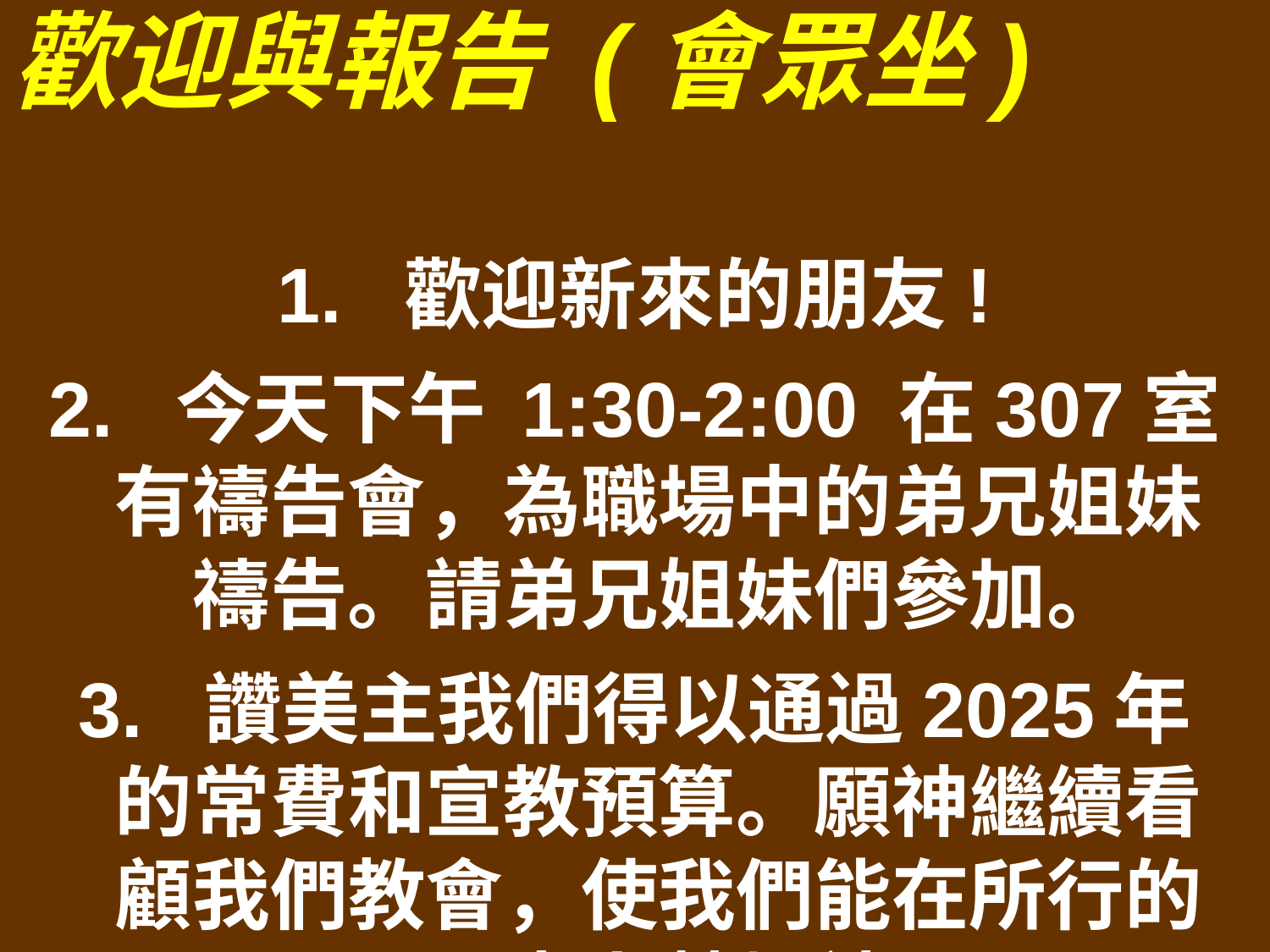

歡迎與報告 (會眾坐)

1.  歡迎新來的朋友!
2.  今天下午 1:30-2:00 在307室有禱告會，為職場中的弟兄姐妹禱告。請弟兄姐妹們參加。
3.  讚美主我們得以通過2025年的常費和宣教預算。願神繼續看顧我們教會，使我們能在所行的一切事上榮耀神。